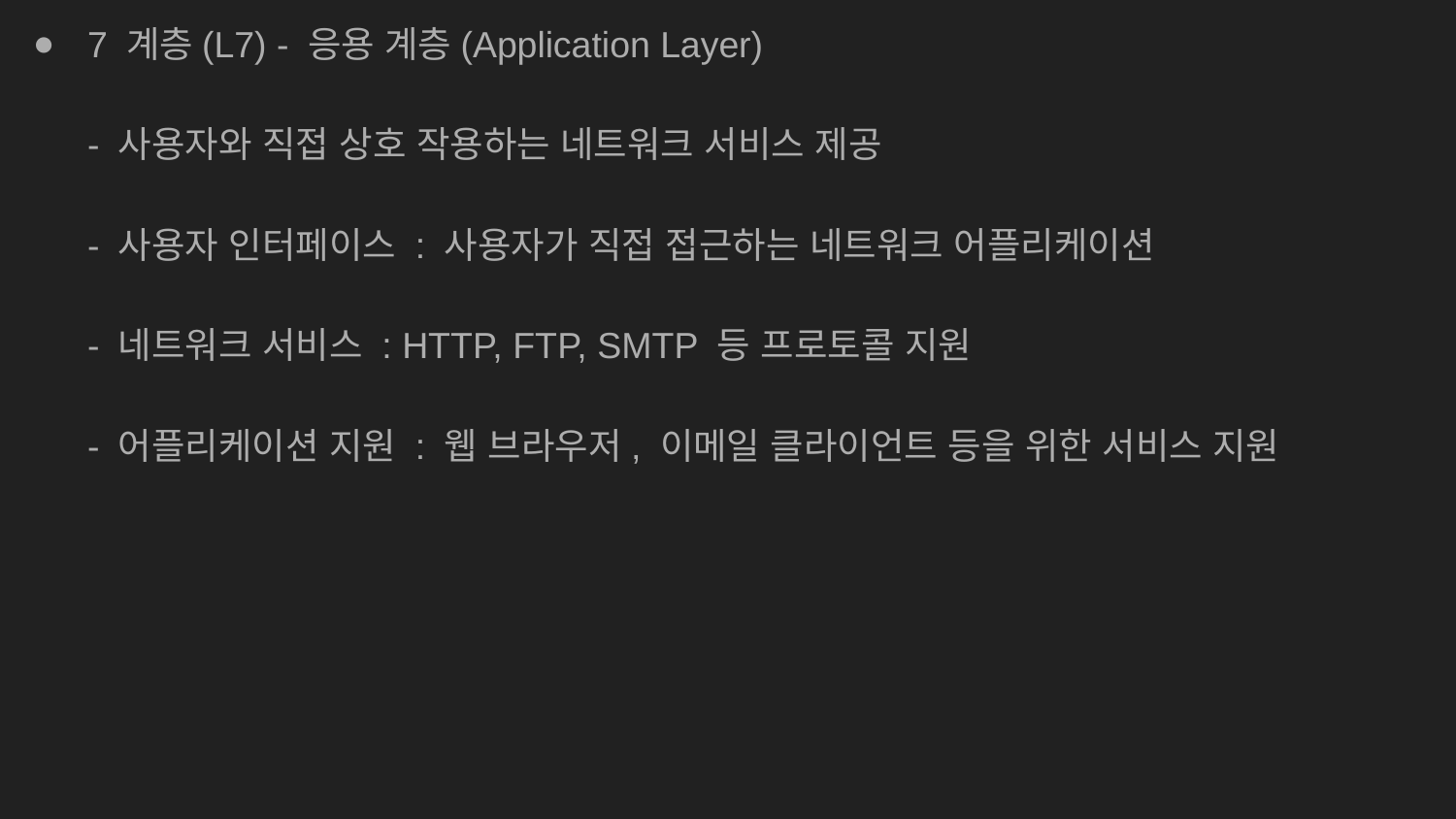

7 계층(L7) - 응용 계층(Application Layer)
- 사용자와 직접 상호 작용하는 네트워크 서비스 제공
- 사용자 인터페이스 : 사용자가 직접 접근하는 네트워크 어플리케이션
- 네트워크 서비스 : HTTP, FTP, SMTP 등 프로토콜 지원
- 어플리케이션 지원 : 웹 브라우저, 이메일 클라이언트 등을 위한 서비스 지원